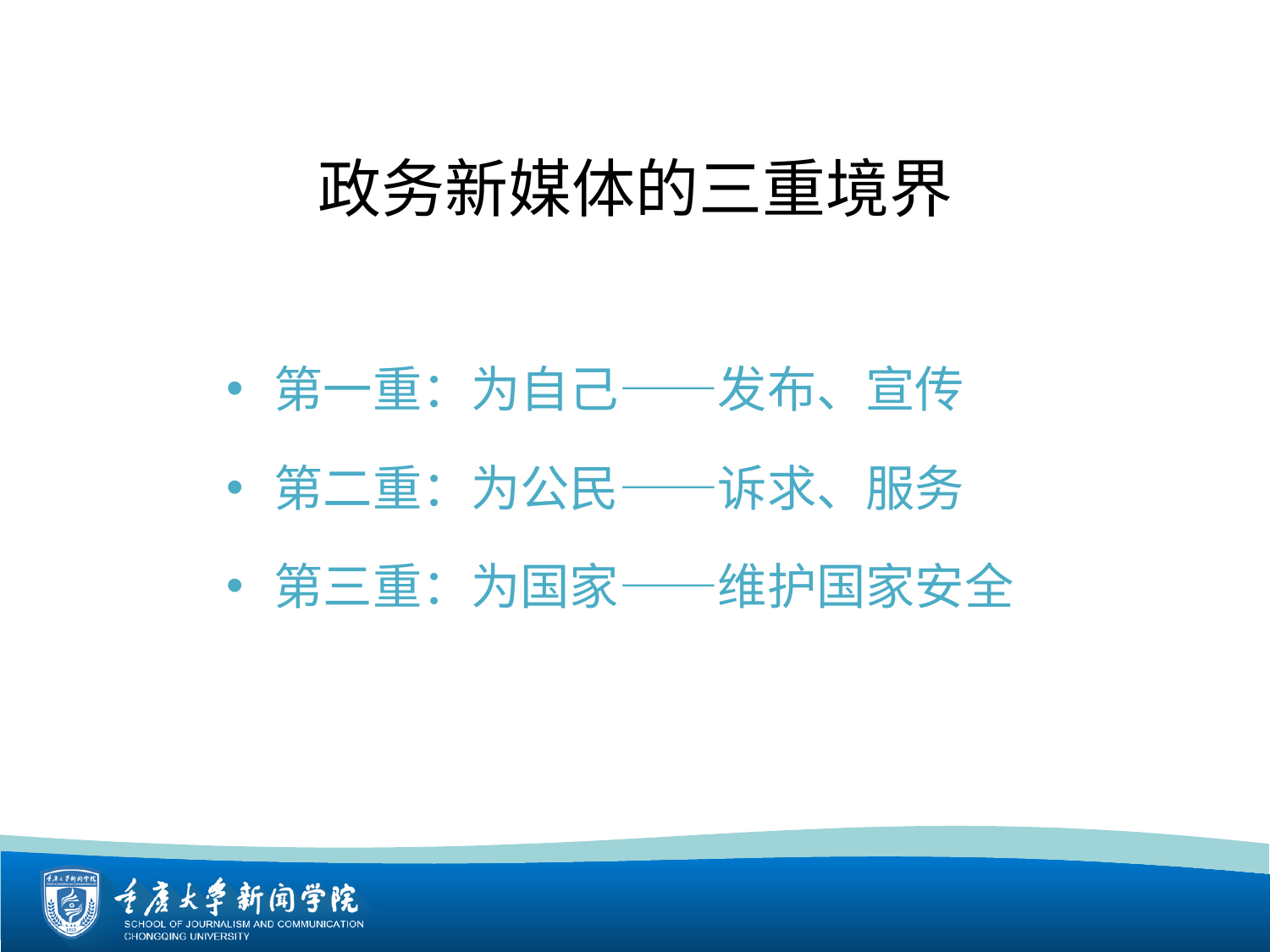

# 政务新媒体的三重境界
第一重：为自己——发布、宣传
第二重：为公民——诉求、服务
第三重：为国家——维护国家安全